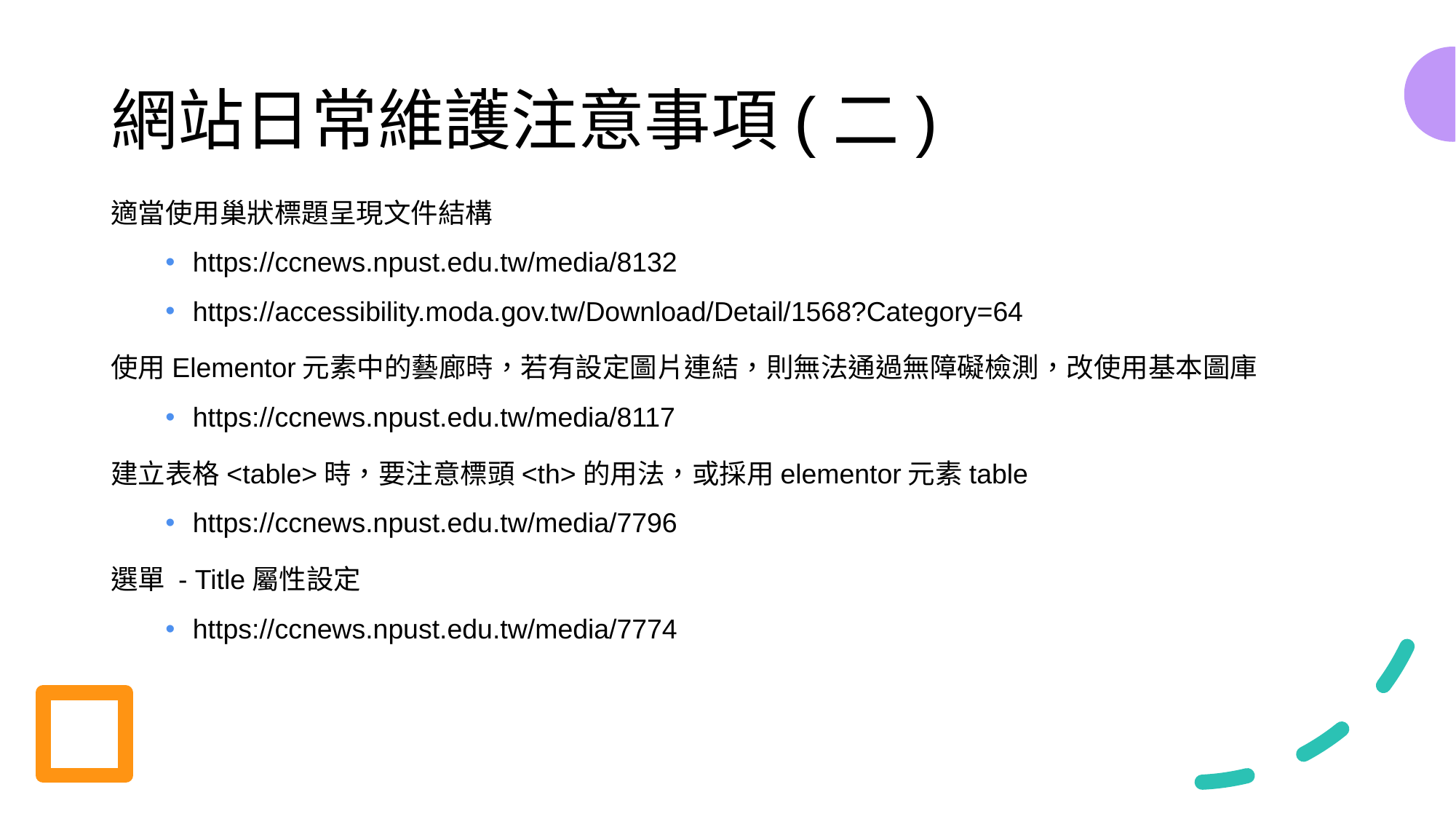

# 網站日常維護注意事項(二)
適當使用巢狀標題呈現文件結構
https://ccnews.npust.edu.tw/media/8132
https://accessibility.moda.gov.tw/Download/Detail/1568?Category=64
使用Elementor元素中的藝廊時，若有設定圖片連結，則無法通過無障礙檢測，改使用基本圖庫
https://ccnews.npust.edu.tw/media/8117
建立表格<table>時，要注意標頭<th>的用法，或採用elementor元素table
https://ccnews.npust.edu.tw/media/7796
選單 - Title屬性設定
https://ccnews.npust.edu.tw/media/7774